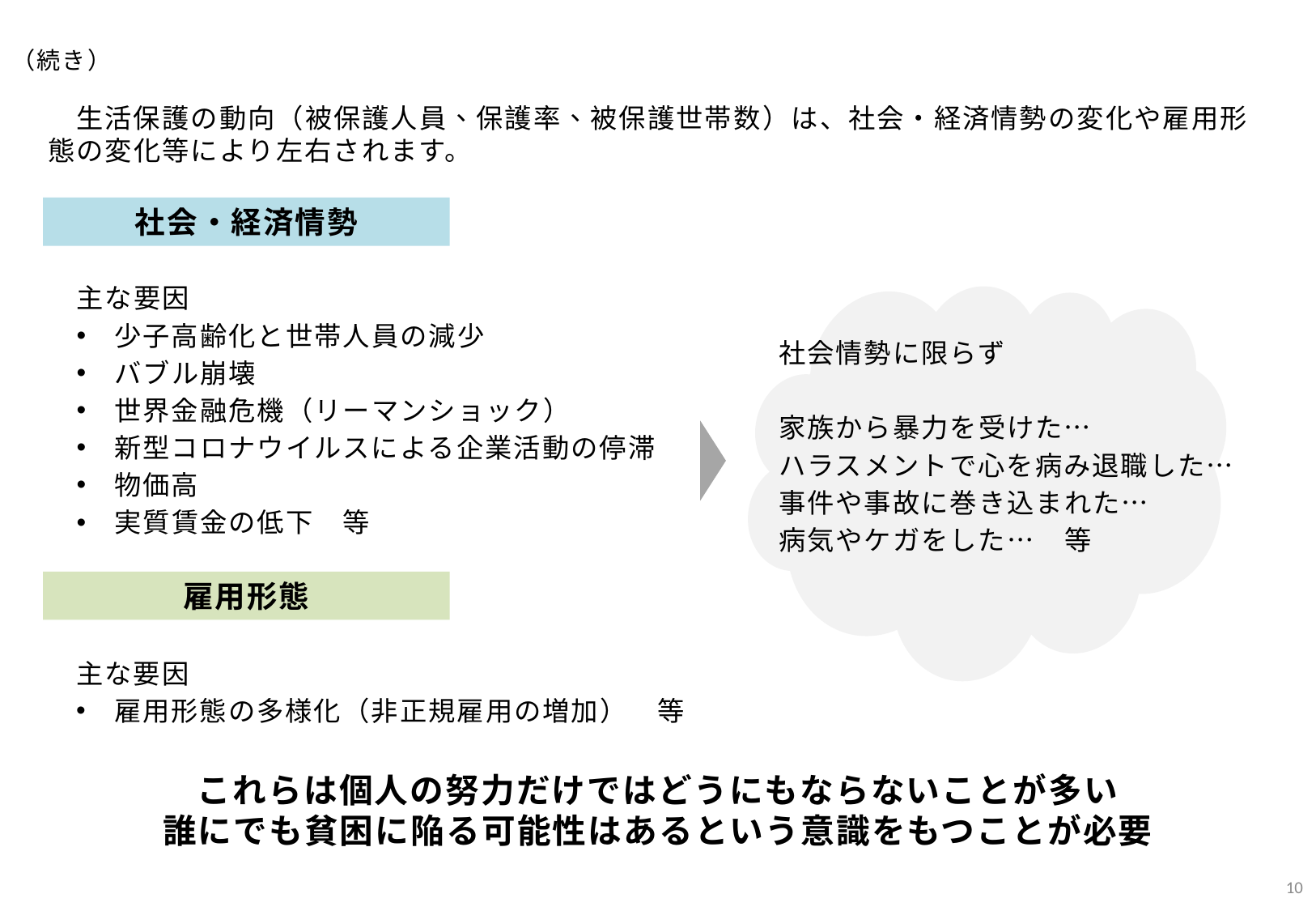

（続き）
　生活保護の動向（被保護人員、保護率、被保護世帯数）は、社会・経済情勢の変化や雇用形態の変化等により左右されます。
社会・経済情勢
主な要因
少子高齢化と世帯人員の減少
バブル崩壊
世界金融危機（リーマンショック）
新型コロナウイルスによる企業活動の停滞
物価高
実質賃金の低下　等

社会情勢に限らず

家族から暴力を受けた…
ハラスメントで心を病み退職した…
事件や事故に巻き込まれた…
病気やケガをした…　等

雇用形態
主な要因
雇用形態の多様化（非正規雇用の増加）　等
これらは個人の努力だけではどうにもならないことが多い
誰にでも貧困に陥る可能性はあるという意識をもつことが必要
10